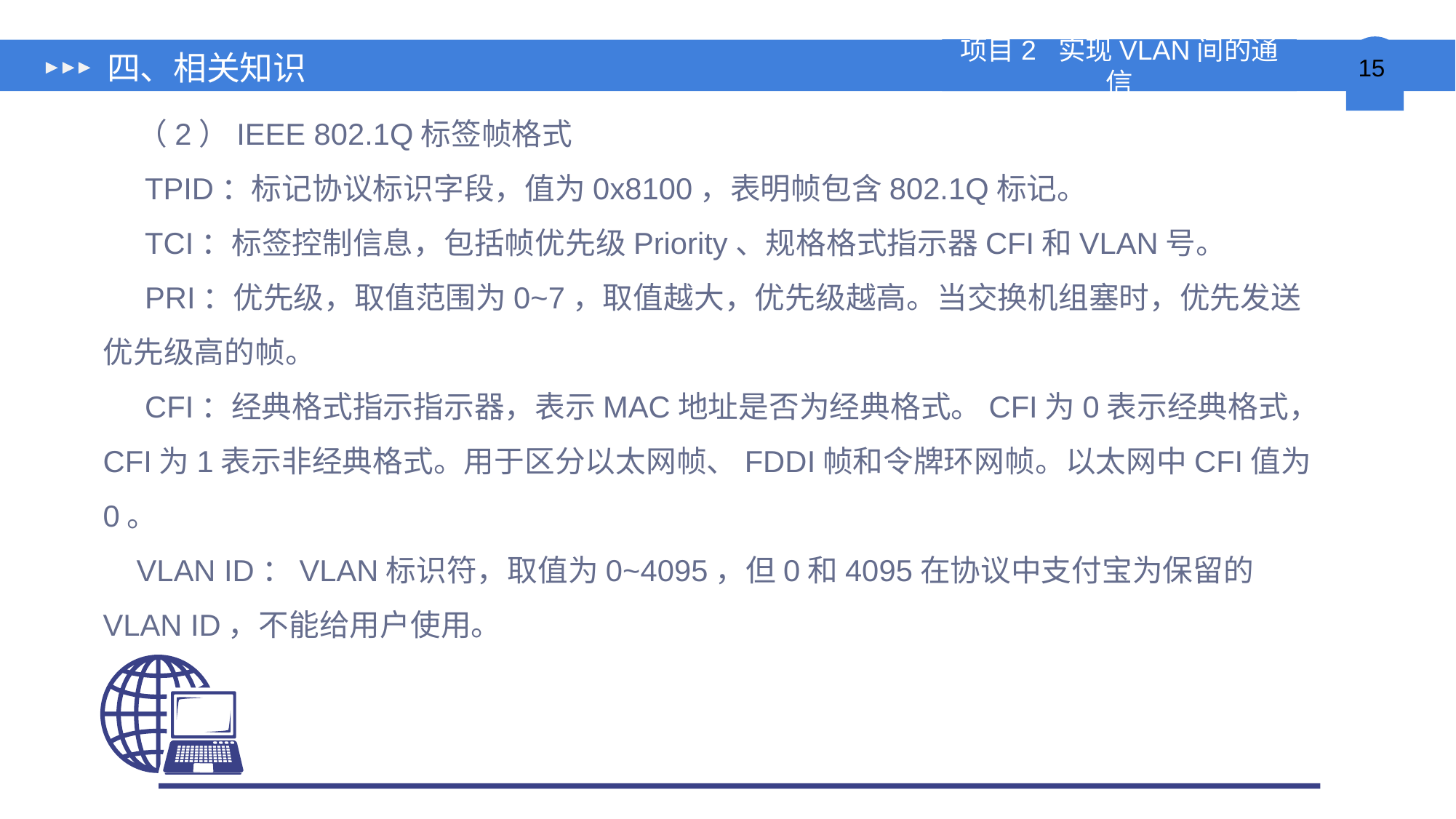

# 四、相关知识
    （2）IEEE 802.1Q标签帧格式
     TPID：标记协议标识字段，值为0x8100，表明帧包含802.1Q标记。
     TCI：标签控制信息，包括帧优先级Priority、规格格式指示器CFI和VLAN号。
     PRI：优先级，取值范围为0~7，取值越大，优先级越高。当交换机组塞时，优先发送优先级高的帧。
     CFI：经典格式指示指示器，表示MAC地址是否为经典格式。CFI为0表示经典格式，CFI为1表示非经典格式。用于区分以太网帧、FDDI帧和令牌环网帧。以太网中CFI值为0。
    VLAN ID：VLAN标识符，取值为0~4095，但0和4095在协议中支付宝为保留的VLAN ID，不能给用户使用。